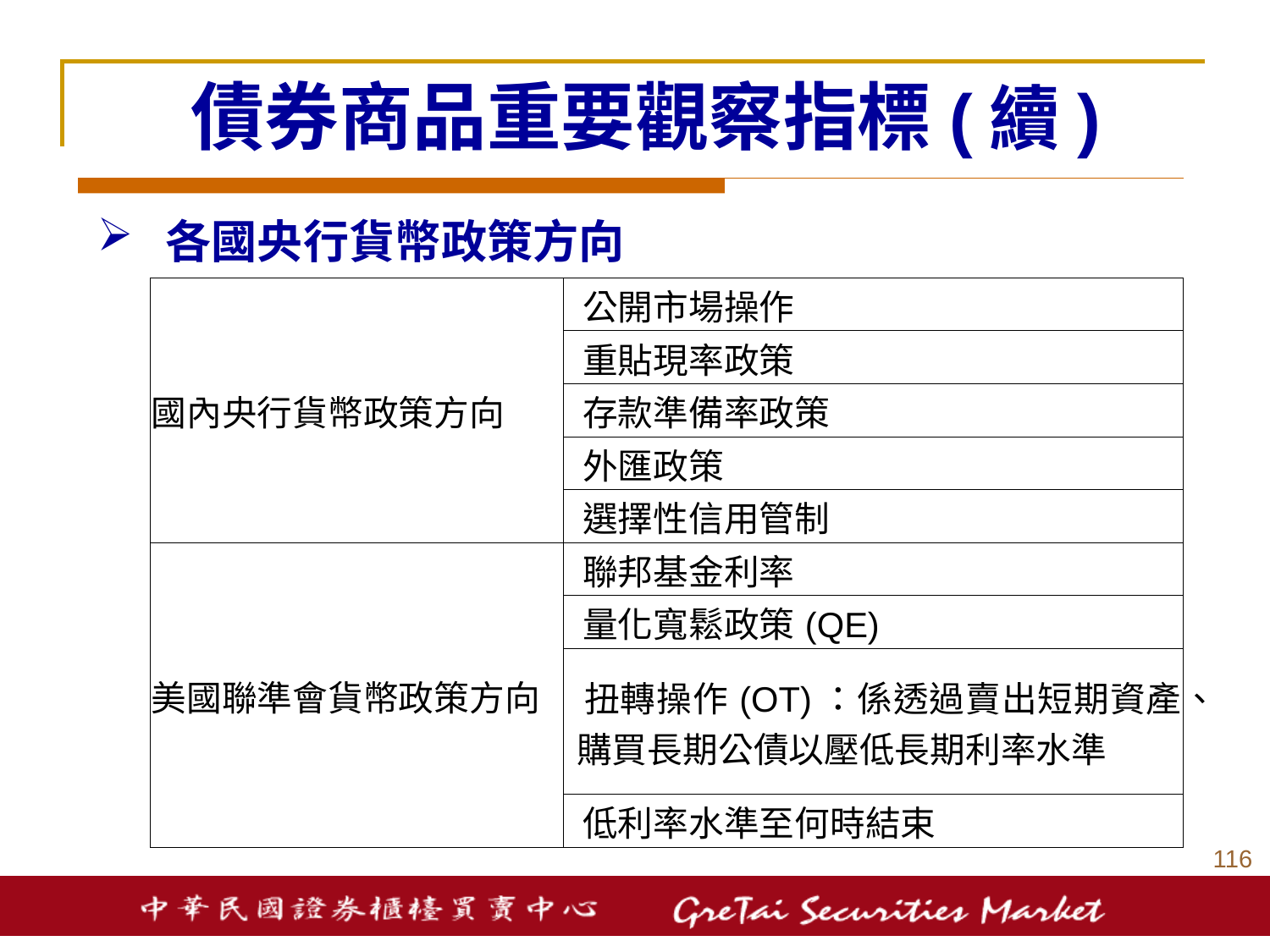

# 債券商品重要觀察指標(續)

  各國央行貨幣政策方向
| 國內央行貨幣政策方向 | 公開市場操作 |
| --- | --- |
|  | 重貼現率政策 |
|  | 存款準備率政策 |
|  | 外匯政策 |
|  | 選擇性信用管制 |
| 美國聯準會貨幣政策方向 | 聯邦基金利率 |
|  | 量化寬鬆政策(QE) |
|  | 扭轉操作(OT)：係透過賣出短期資產、購買長期公債以壓低長期利率水準 |
|  | 低利率水準至何時結束 |
116